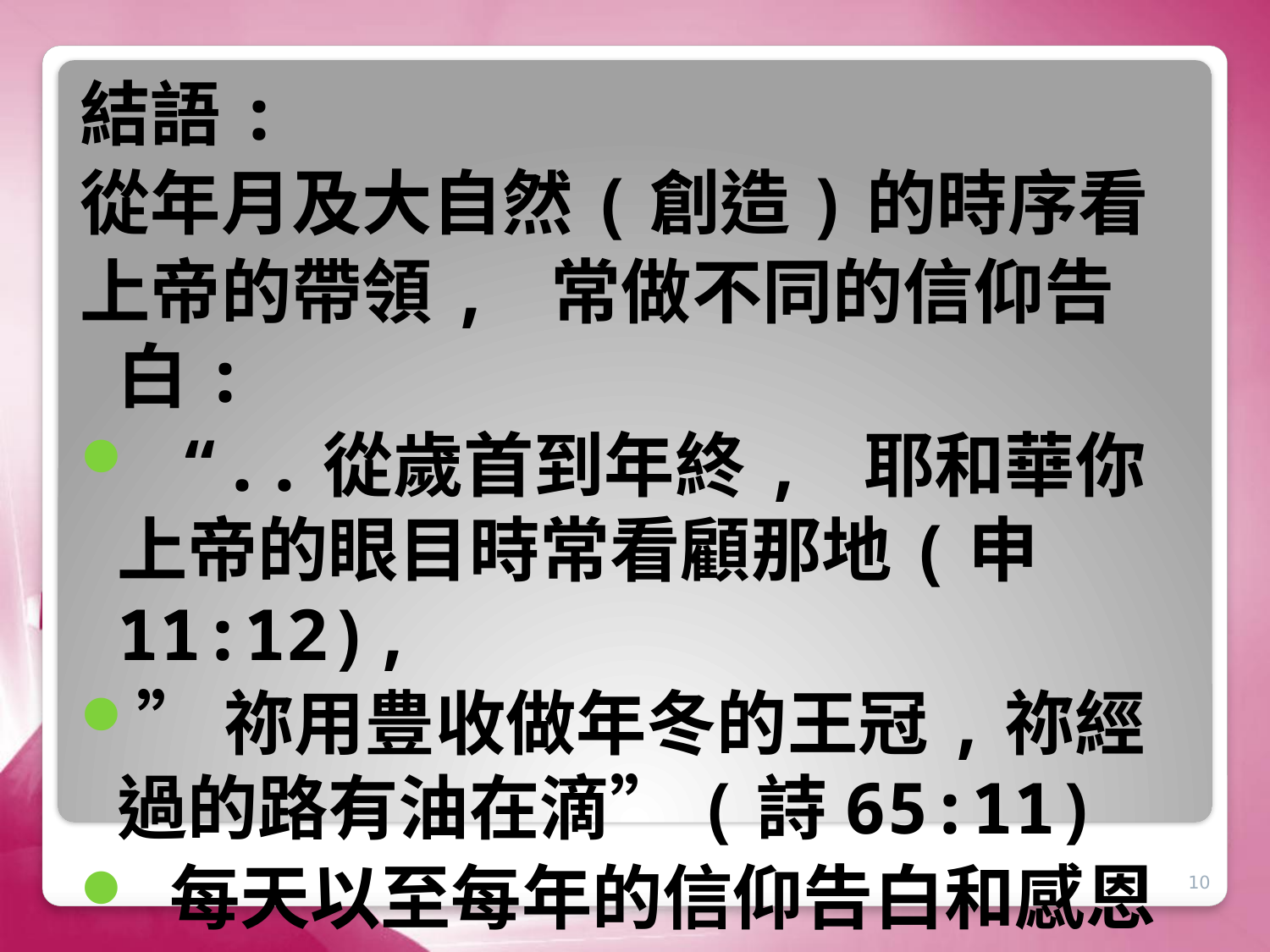

結語:
從年月及大自然(創造)的時序看
上帝的帶領, 常做不同的信仰告白:
 “..從歲首到年終, 耶和華你上帝的眼目時常看顧那地(申11:12),
”祢用豊收做年冬的王冠,祢經過的路有油在滴”(詩65:11)
 每天以至每年的信仰告白和感恩
#
10